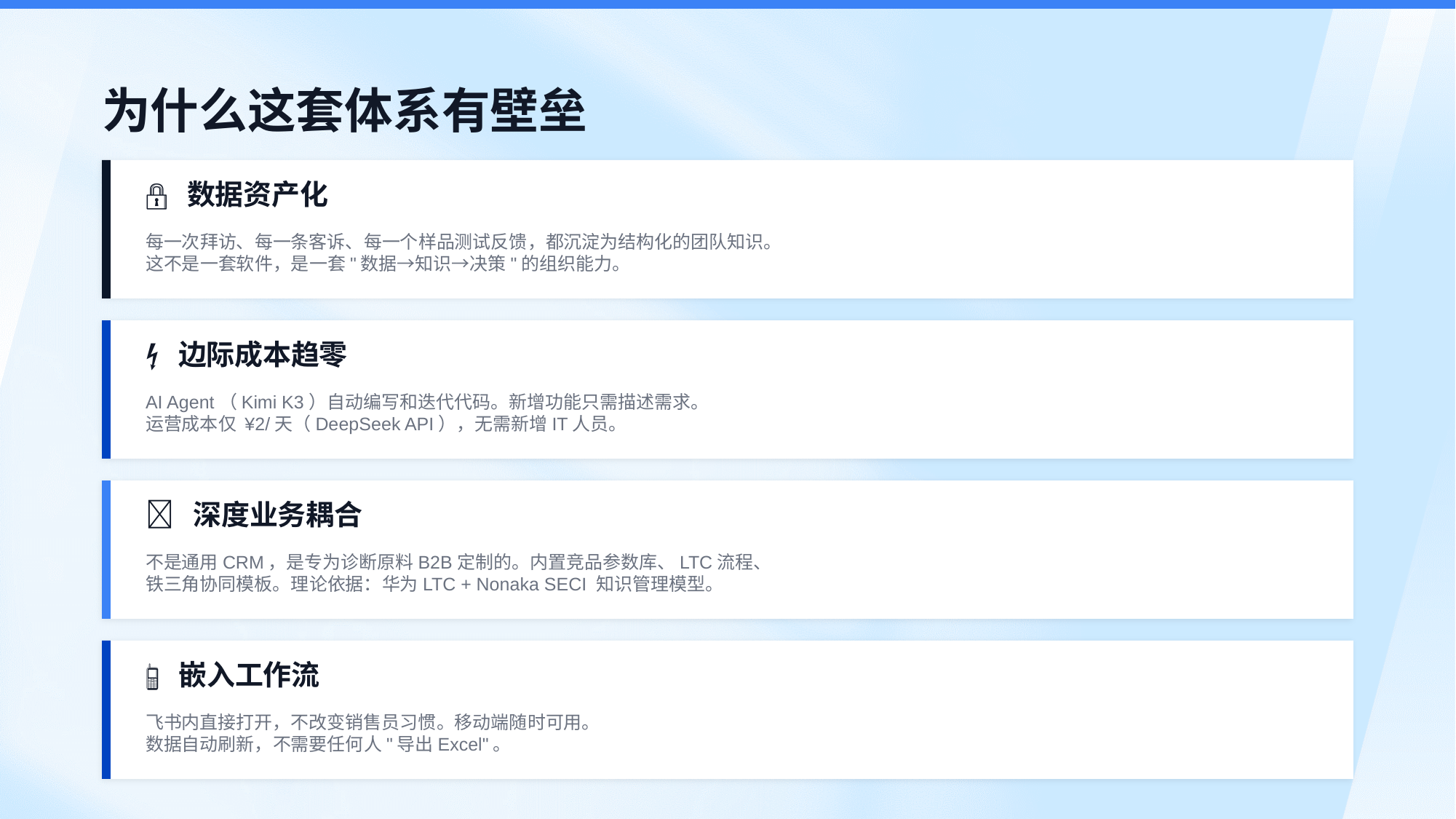

为什么这套体系有壁垒

🔒  数据资产化
每一次拜访、每一条客诉、每一个样品测试反馈，都沉淀为结构化的团队知识。
这不是一套软件，是一套"数据→知识→决策"的组织能力。

⚡  边际成本趋零
AI Agent（Kimi K3）自动编写和迭代代码。新增功能只需描述需求。
运营成本仅 ¥2/天（DeepSeek API），无需新增IT人员。

🧬  深度业务耦合
不是通用CRM，是专为诊断原料B2B定制的。内置竞品参数库、LTC流程、
铁三角协同模板。理论依据：华为LTC + Nonaka SECI 知识管理模型。

📱  嵌入工作流
飞书内直接打开，不改变销售员习惯。移动端随时可用。
数据自动刷新，不需要任何人"导出Excel"。